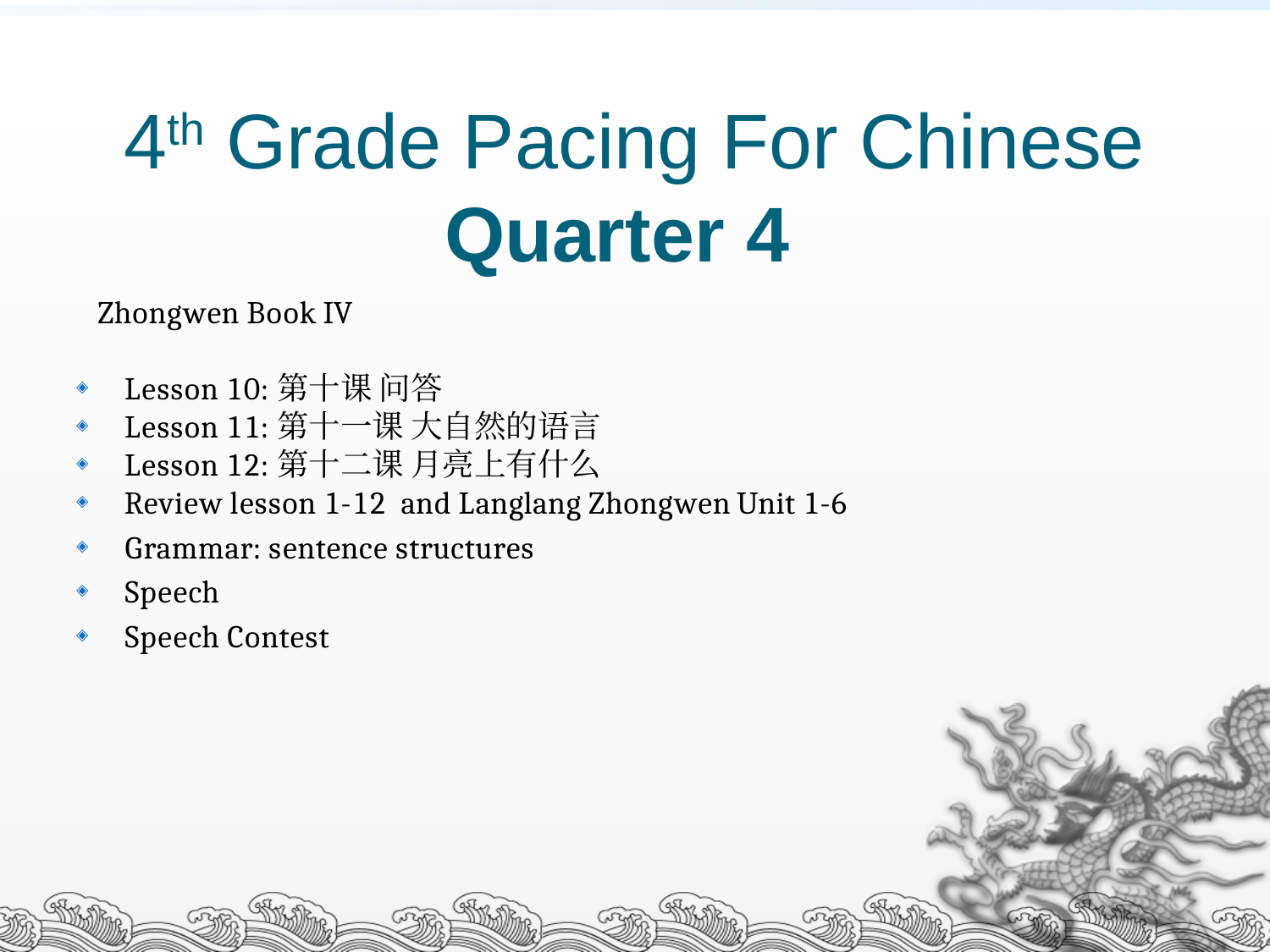

# 4th Grade Pacing For Chinese Quarter 4
   Zhongwen Book IV

Lesson 10:第十课 问答
Lesson 11:第十一课 大自然的语言
Lesson 12:第十二课 月亮上有什么
Review lesson 1-12  and Langlang Zhongwen Unit 1-6
Grammar: sentence structures
Speech
Speech Contest